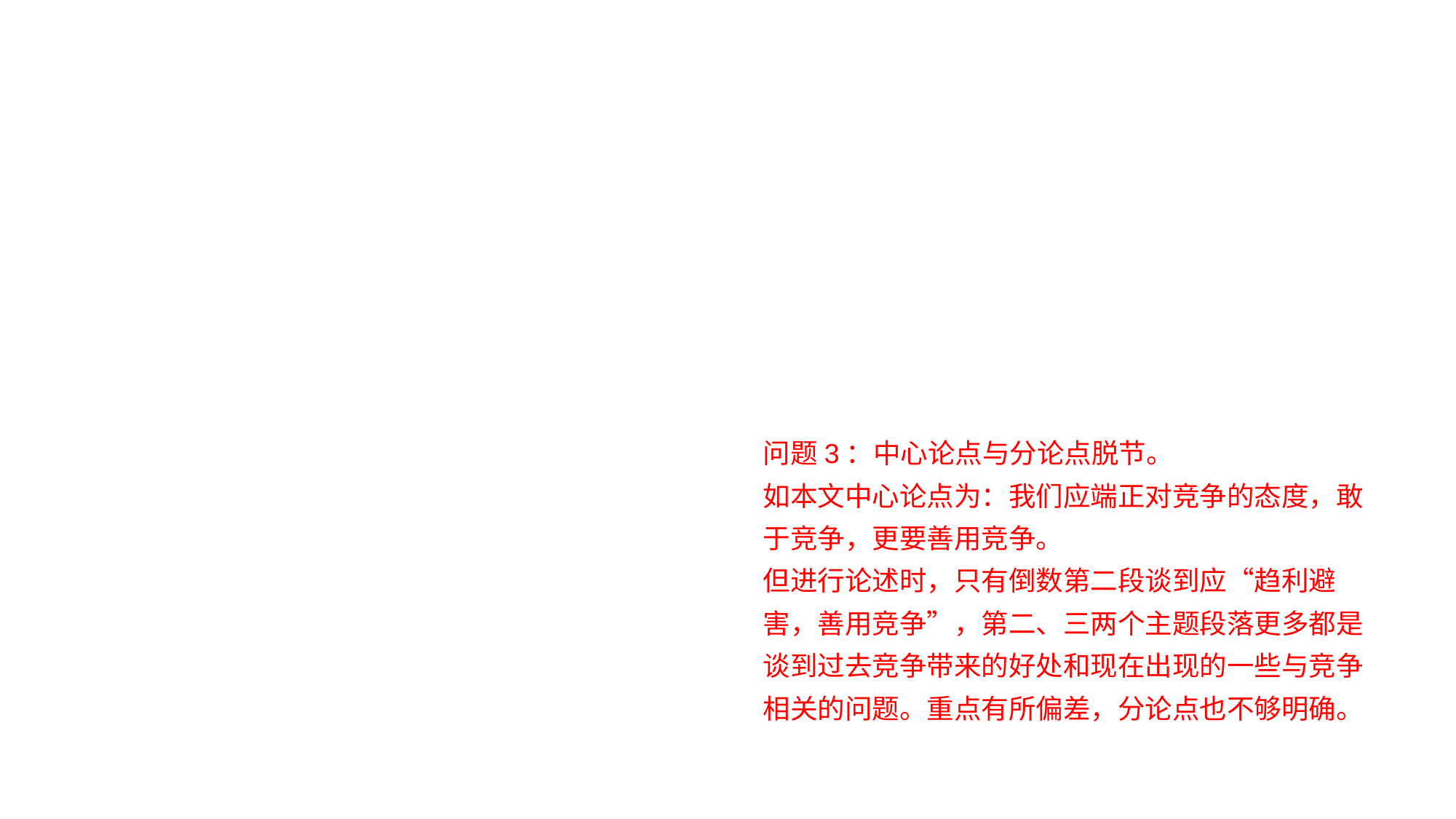

#
问题3：中心论点与分论点脱节。
如本文中心论点为：我们应端正对竞争的态度，敢于竞争，更要善用竞争。
但进行论述时，只有倒数第二段谈到应“趋利避害，善用竞争”，第二、三两个主题段落更多都是谈到过去竞争带来的好处和现在出现的一些与竞争相关的问题。重点有所偏差，分论点也不够明确。